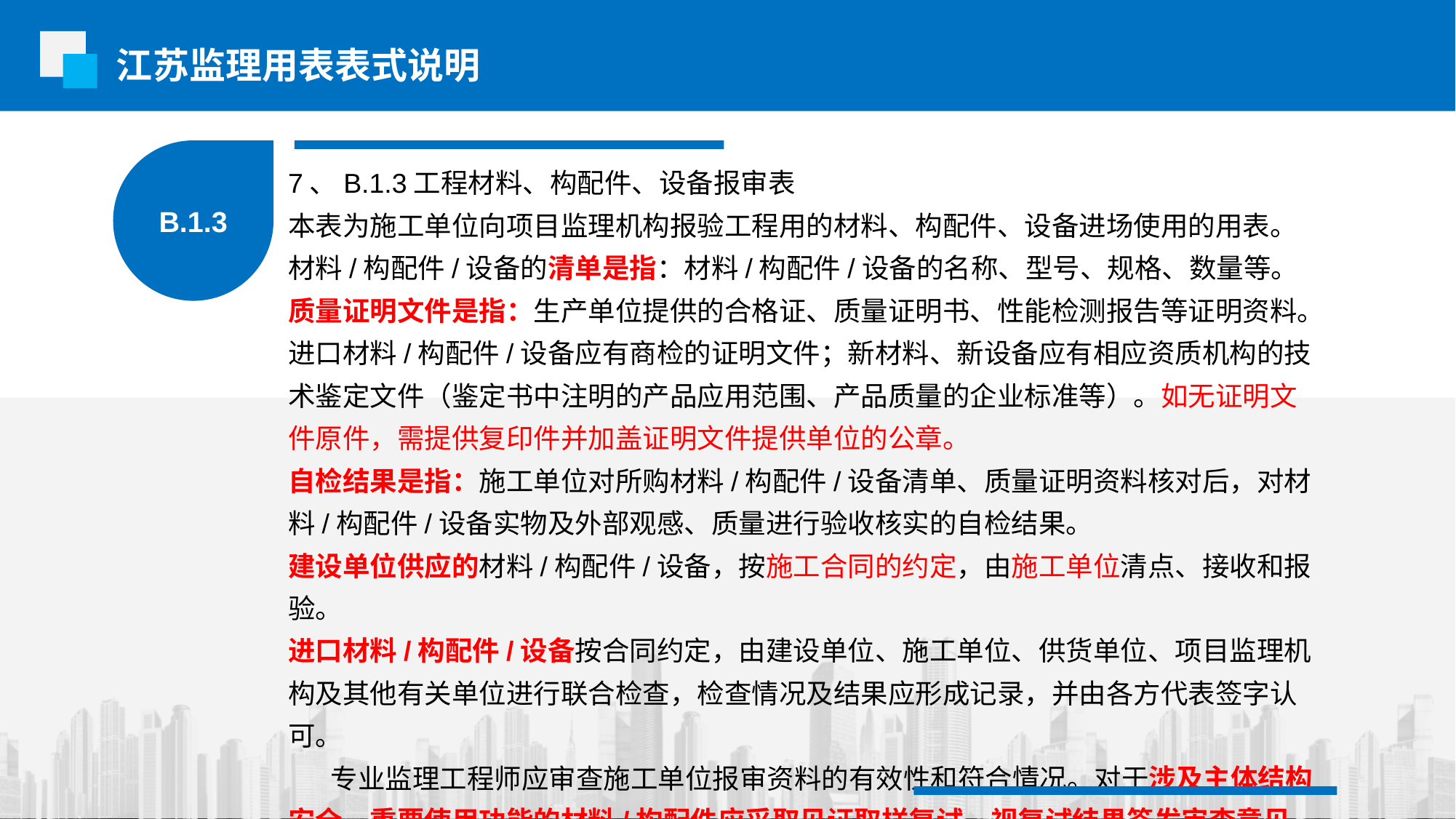

江苏监理用表表式说明

B.1.3
7、B.1.3工程材料、构配件、设备报审表
本表为施工单位向项目监理机构报验工程用的材料、构配件、设备进场使用的用表。
材料/构配件/设备的清单是指：材料/构配件/设备的名称、型号、规格、数量等。
质量证明文件是指：生产单位提供的合格证、质量证明书、性能检测报告等证明资料。进口材料/构配件/设备应有商检的证明文件；新材料、新设备应有相应资质机构的技术鉴定文件（鉴定书中注明的产品应用范围、产品质量的企业标准等）。如无证明文件原件，需提供复印件并加盖证明文件提供单位的公章。
自检结果是指：施工单位对所购材料/构配件/设备清单、质量证明资料核对后，对材料/构配件/设备实物及外部观感、质量进行验收核实的自检结果。
建设单位供应的材料/构配件/设备，按施工合同的约定，由施工单位清点、接收和报验。
进口材料/构配件/设备按合同约定，由建设单位、施工单位、供货单位、项目监理机构及其他有关单位进行联合检查，检查情况及结果应形成记录，并由各方代表签字认可。
专业监理工程师应审查施工单位报审资料的有效性和符合情况。对于涉及主体结构安全、重要使用功能的材料/构配件应采取见证取样复试，视复试结果签发审查意见（特殊情况除外）。